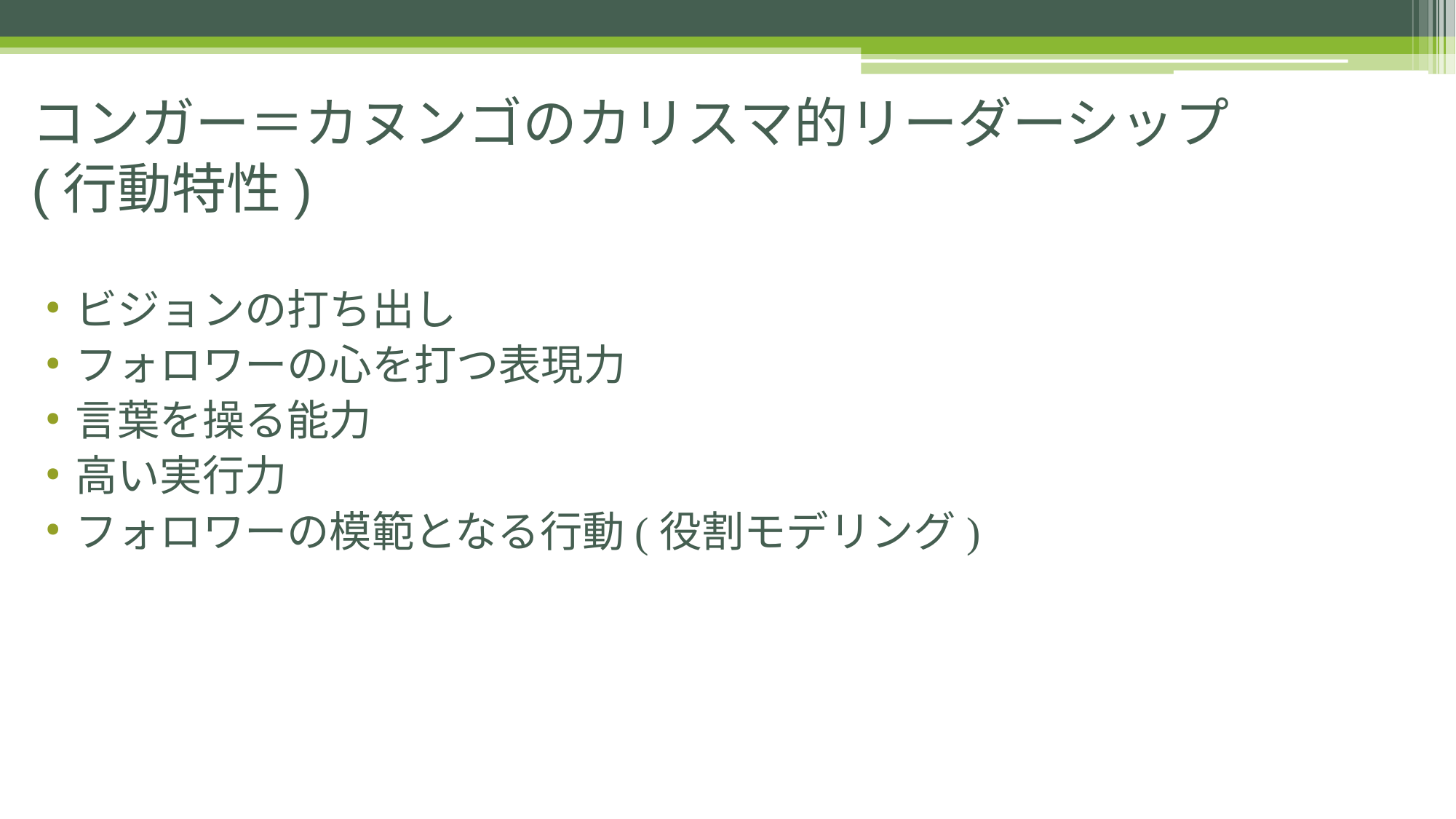

# コンガー＝カヌンゴのカリスマ的リーダーシップ (行動特性)
ビジョンの打ち出し
フォロワーの心を打つ表現力
言葉を操る能力
高い実行力
フォロワーの模範となる行動(役割モデリング)